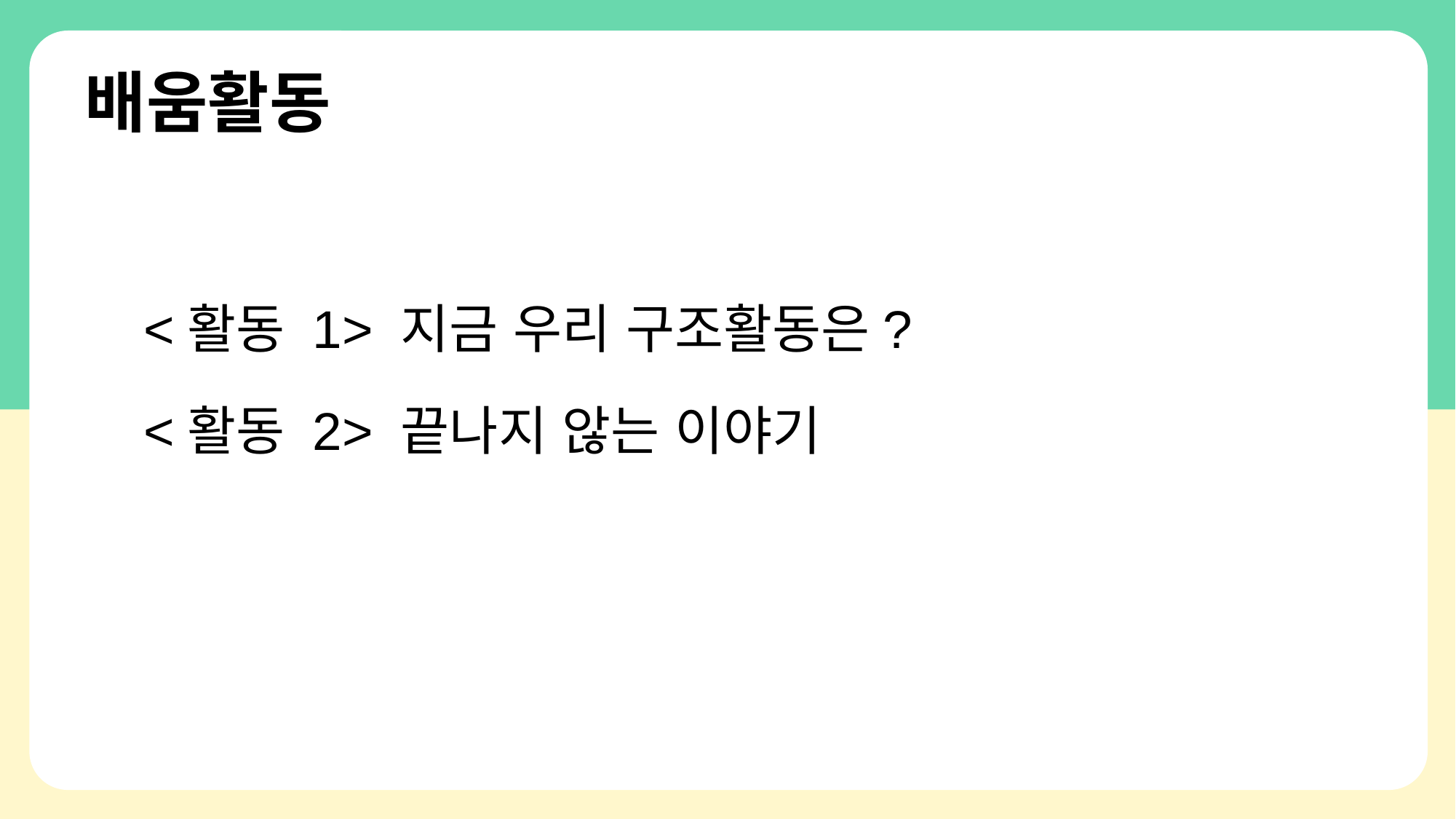

# 배움활동
<활동 1> 지금 우리 구조활동은?
<활동 2> 끝나지 않는 이야기